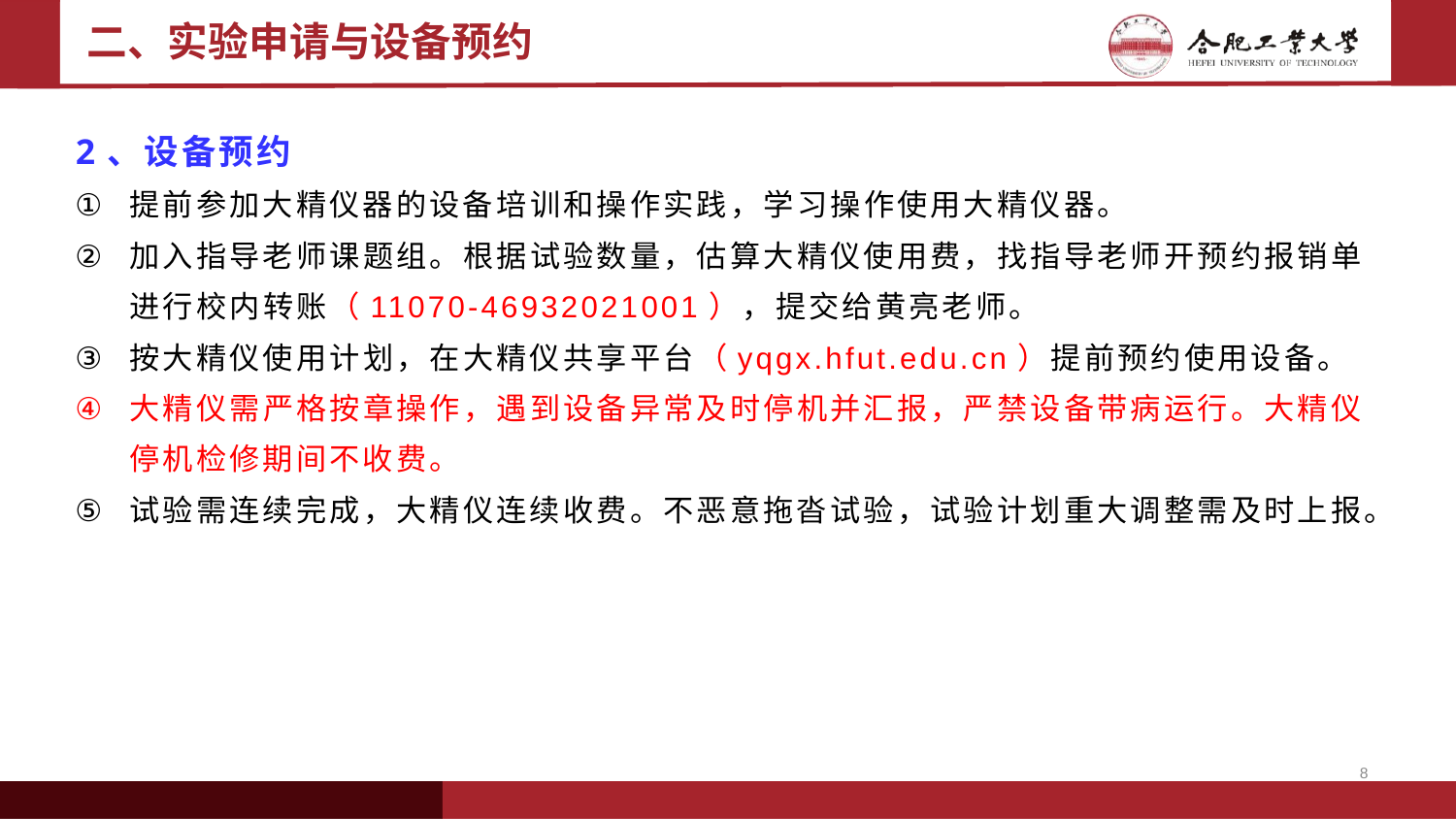

# 二、实验申请与设备预约
2、设备预约
提前参加大精仪器的设备培训和操作实践，学习操作使用大精仪器。
加入指导老师课题组。根据试验数量，估算大精仪使用费，找指导老师开预约报销单进行校内转账（11070-46932021001），提交给黄亮老师。
按大精仪使用计划，在大精仪共享平台（yqgx.hfut.edu.cn）提前预约使用设备。
大精仪需严格按章操作，遇到设备异常及时停机并汇报，严禁设备带病运行。大精仪停机检修期间不收费。
试验需连续完成，大精仪连续收费。不恶意拖沓试验，试验计划重大调整需及时上报。